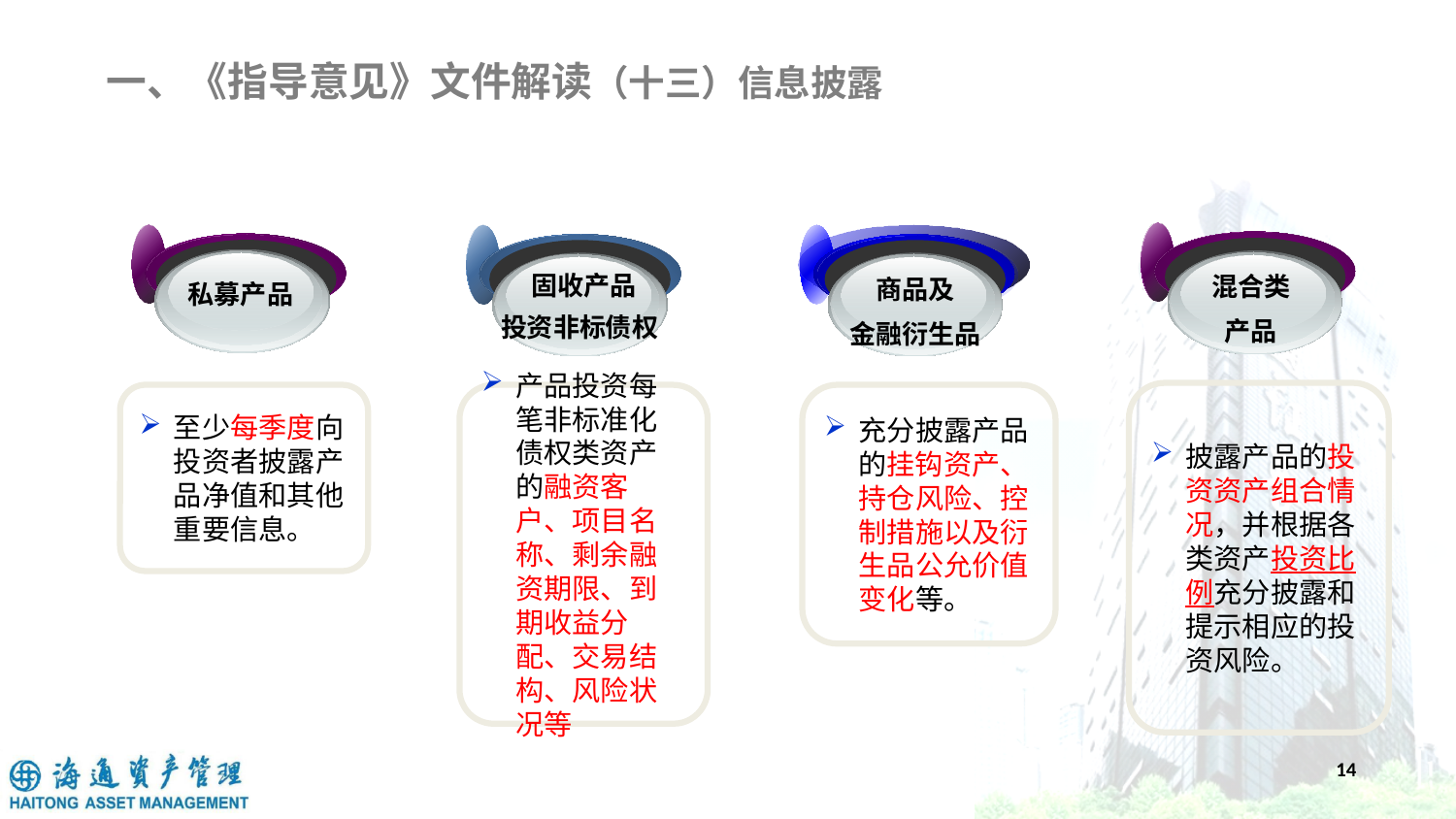

一、《指导意见》文件解读（十三）信息披露

固收产品
投资非标债权
混合类
产品
商品及
金融衍生品
私募产品
披露产品的投资资产组合情况，并根据各类资产投资比例充分披露和提示相应的投资风险。
至少每季度向投资者披露产品净值和其他重要信息。
产品投资每笔非标准化债权类资产的融资客户、项目名称、剩余融资期限、到期收益分配、交易结构、风险状况等
充分披露产品的挂钩资产、持仓风险、控制措施以及衍生品公允价值变化等。
14